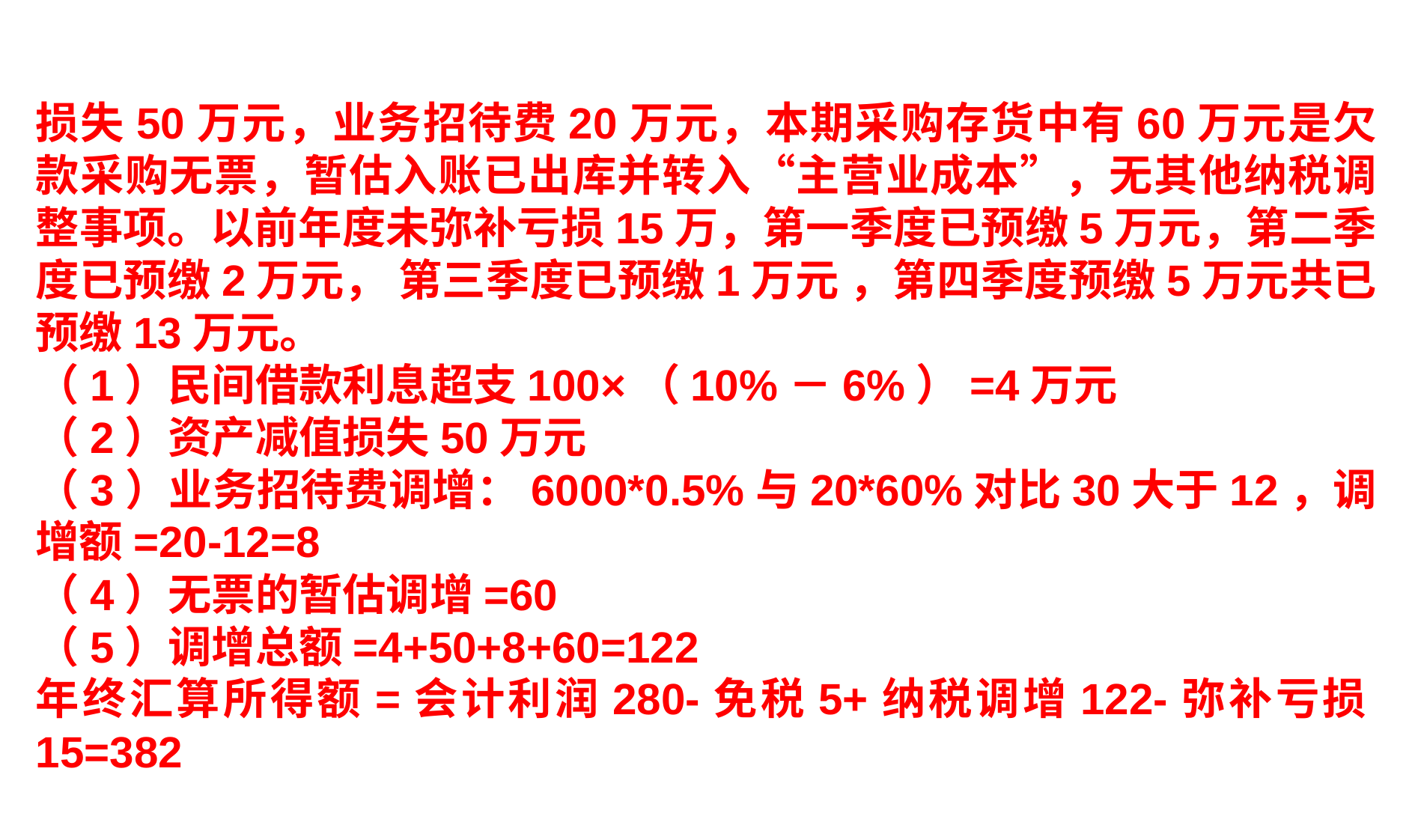

损失50万元，业务招待费20万元，本期采购存货中有60万元是欠款采购无票，暂估入账已出库并转入“主营业成本”，无其他纳税调整事项。以前年度未弥补亏损15万，第一季度已预缴5万元，第二季度已预缴2万元， 第三季度已预缴1万元 ，第四季度预缴5万元共已预缴13万元。
（1）民间借款利息超支100×（10%－6%）=4万元
（2）资产减值损失50万元
（3）业务招待费调增：6000*0.5%与20*60%对比30大于12，调增额=20-12=8
（4）无票的暂估调增=60
（5）调增总额=4+50+8+60=122
年终汇算所得额=会计利润280-免税5+纳税调增122-弥补亏损15=382